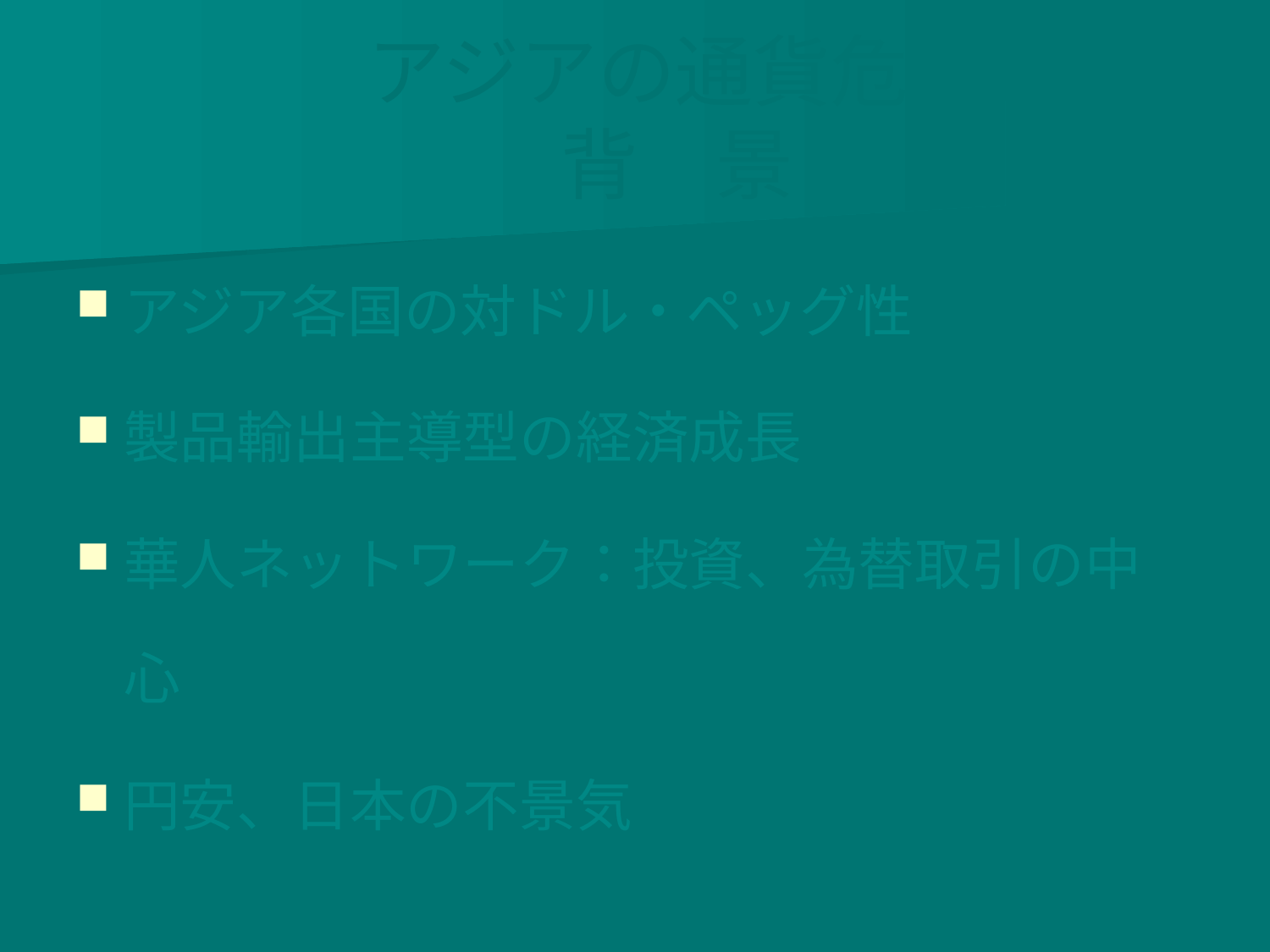

# アジアの通貨危機 背　景
アジア各国の対ドル・ペッグ性
製品輸出主導型の経済成長
華人ネットワーク：投資、為替取引の中心
円安、日本の不景気